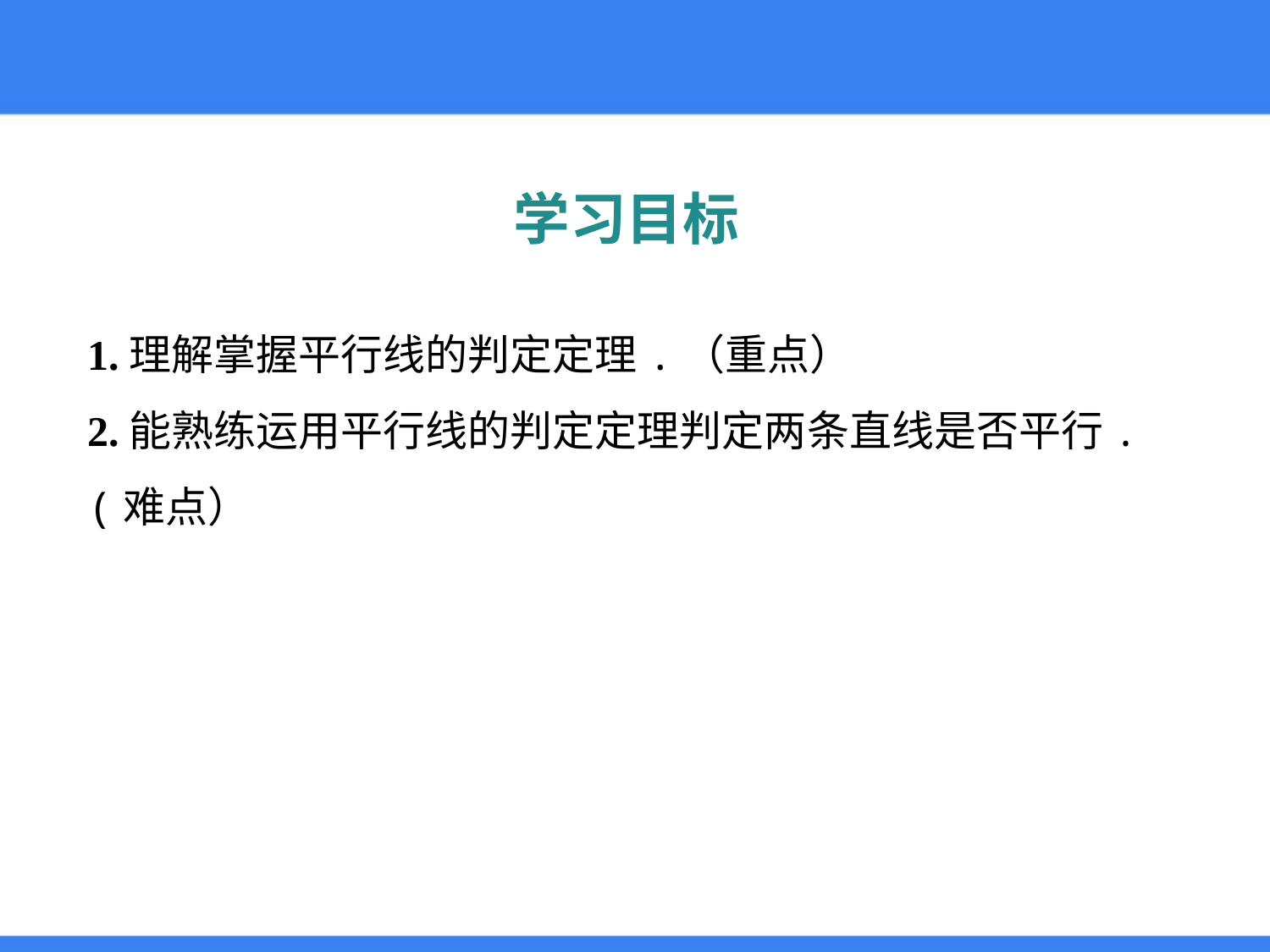

学习目标
1.理解掌握平行线的判定定理.（重点）
2.能熟练运用平行线的判定定理判定两条直线是否平行.(难点）